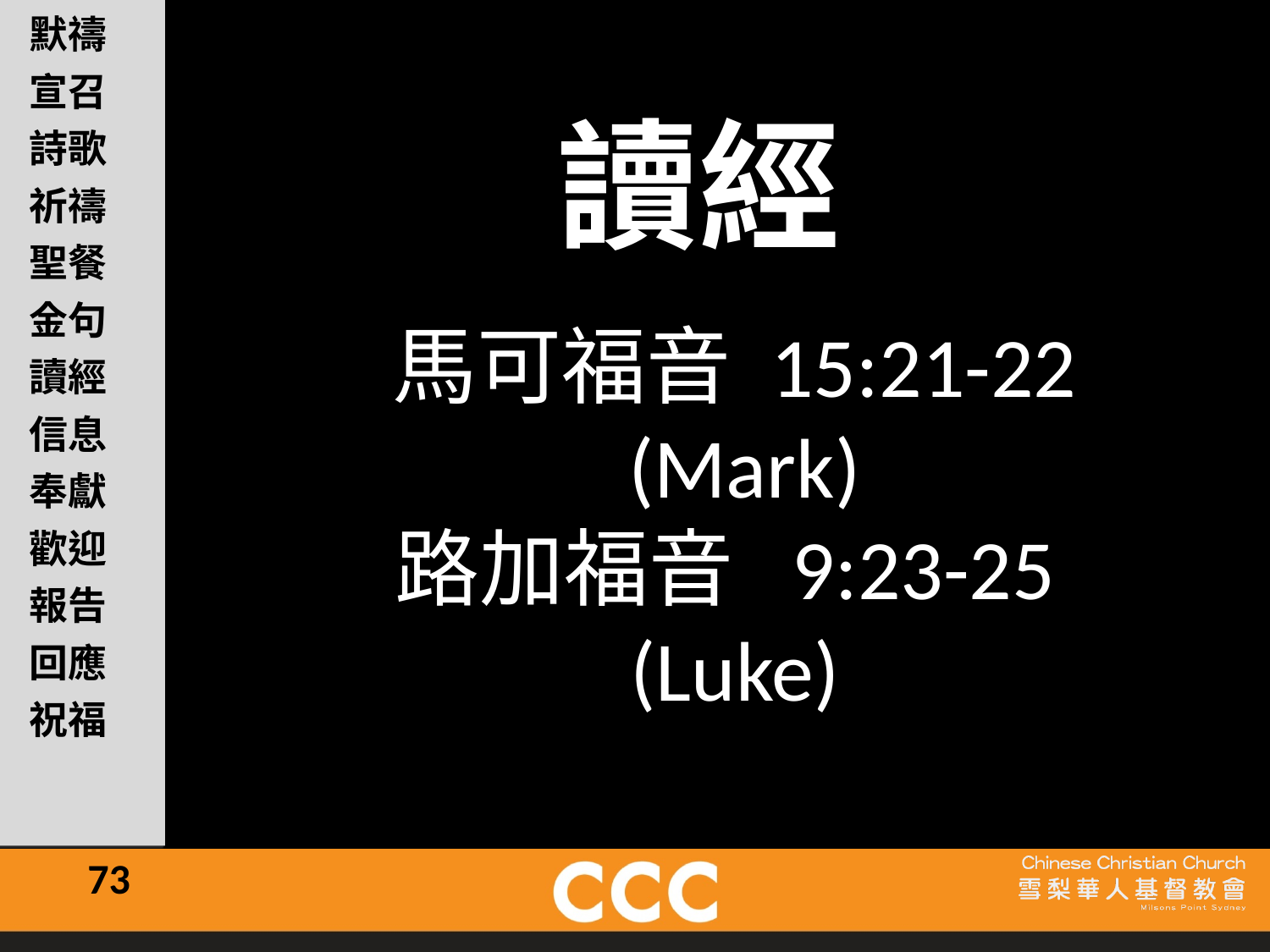

讀經
馬可福音 15:21-22
 (Mark)
路加福音  9:23-25
(Luke)

73